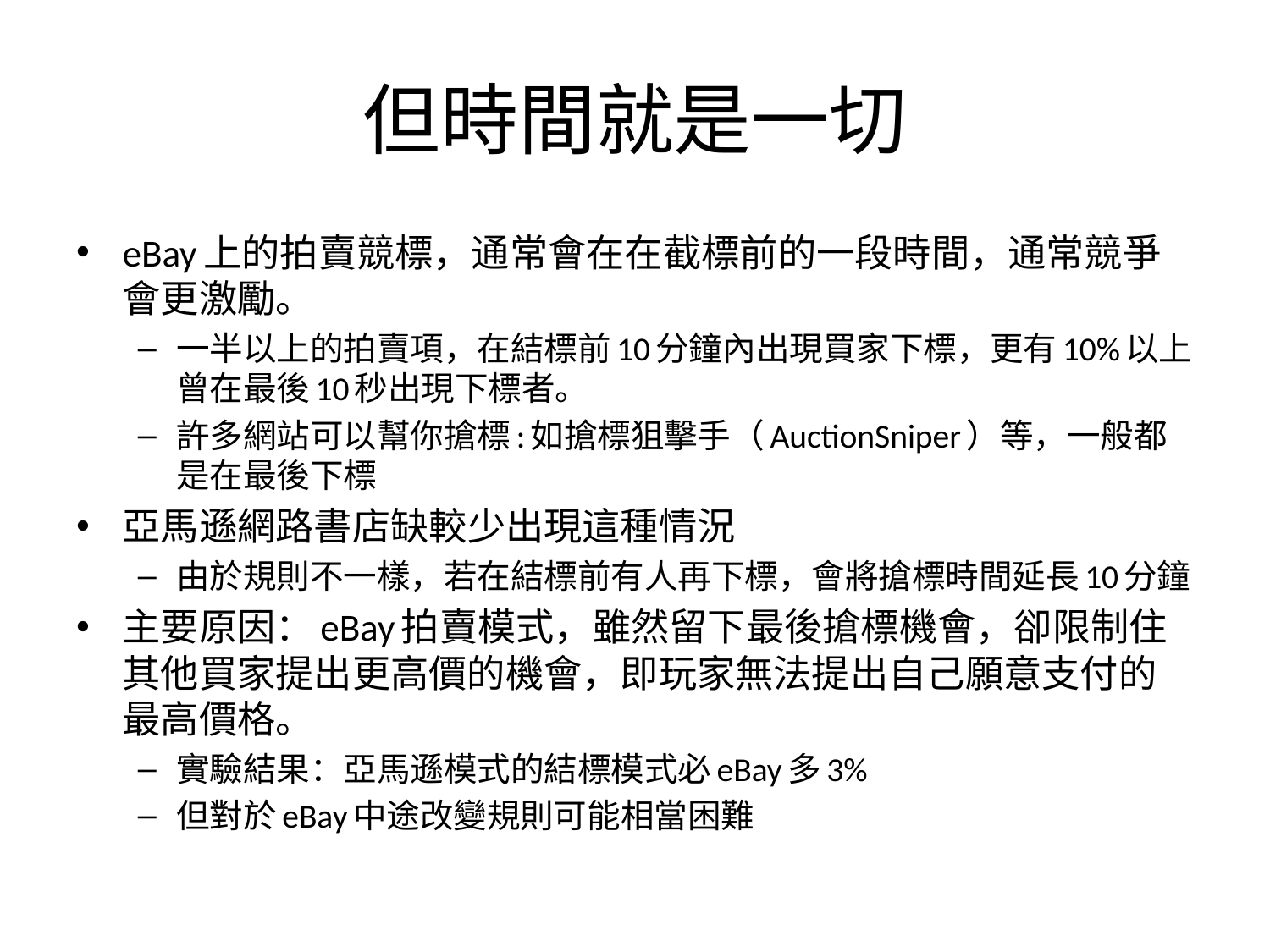

# 但時間就是一切
eBay上的拍賣競標，通常會在在截標前的一段時間，通常競爭會更激勵。
一半以上的拍賣項，在結標前10分鐘內出現買家下標，更有10%以上曾在最後10秒出現下標者。
許多網站可以幫你搶標:如搶標狙擊手（AuctionSniper）等，一般都是在最後下標
亞馬遜網路書店缺較少出現這種情況
由於規則不一樣，若在結標前有人再下標，會將搶標時間延長10分鐘
主要原因：eBay拍賣模式，雖然留下最後搶標機會，卻限制住其他買家提出更高價的機會，即玩家無法提出自己願意支付的最高價格。
實驗結果：亞馬遜模式的結標模式必eBay多3%
但對於eBay中途改變規則可能相當困難